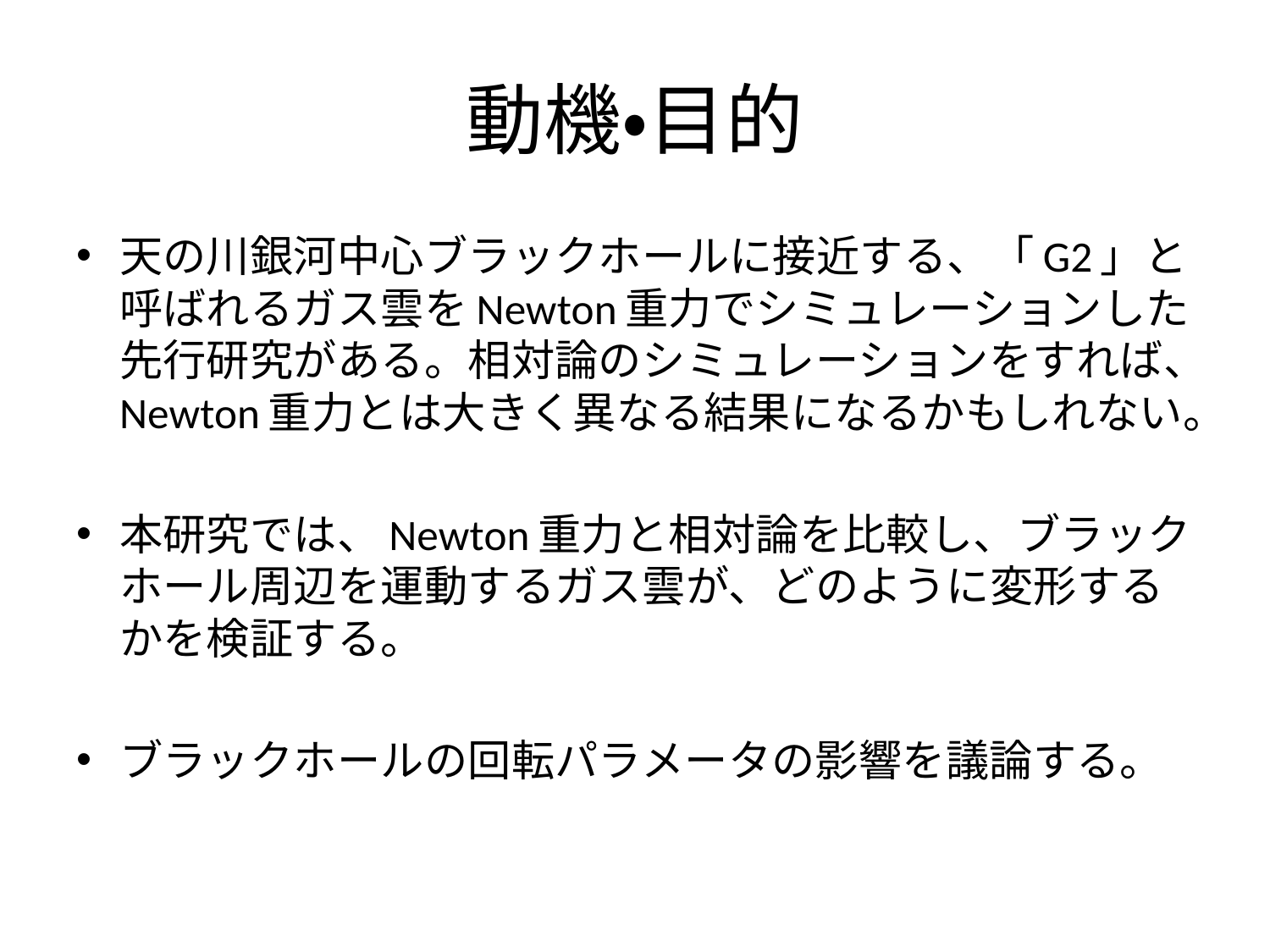

# 動機・目的
天の川銀河中心ブラックホールに接近する、「G2」と呼ばれるガス雲をNewton重力でシミュレーションした先行研究がある。相対論のシミュレーションをすれば、Newton重力とは大きく異なる結果になるかもしれない。

本研究では、Newton重力と相対論を比較し、ブラックホール周辺を運動するガス雲が、どのように変形するかを検証する。

ブラックホールの回転パラメータの影響を議論する。